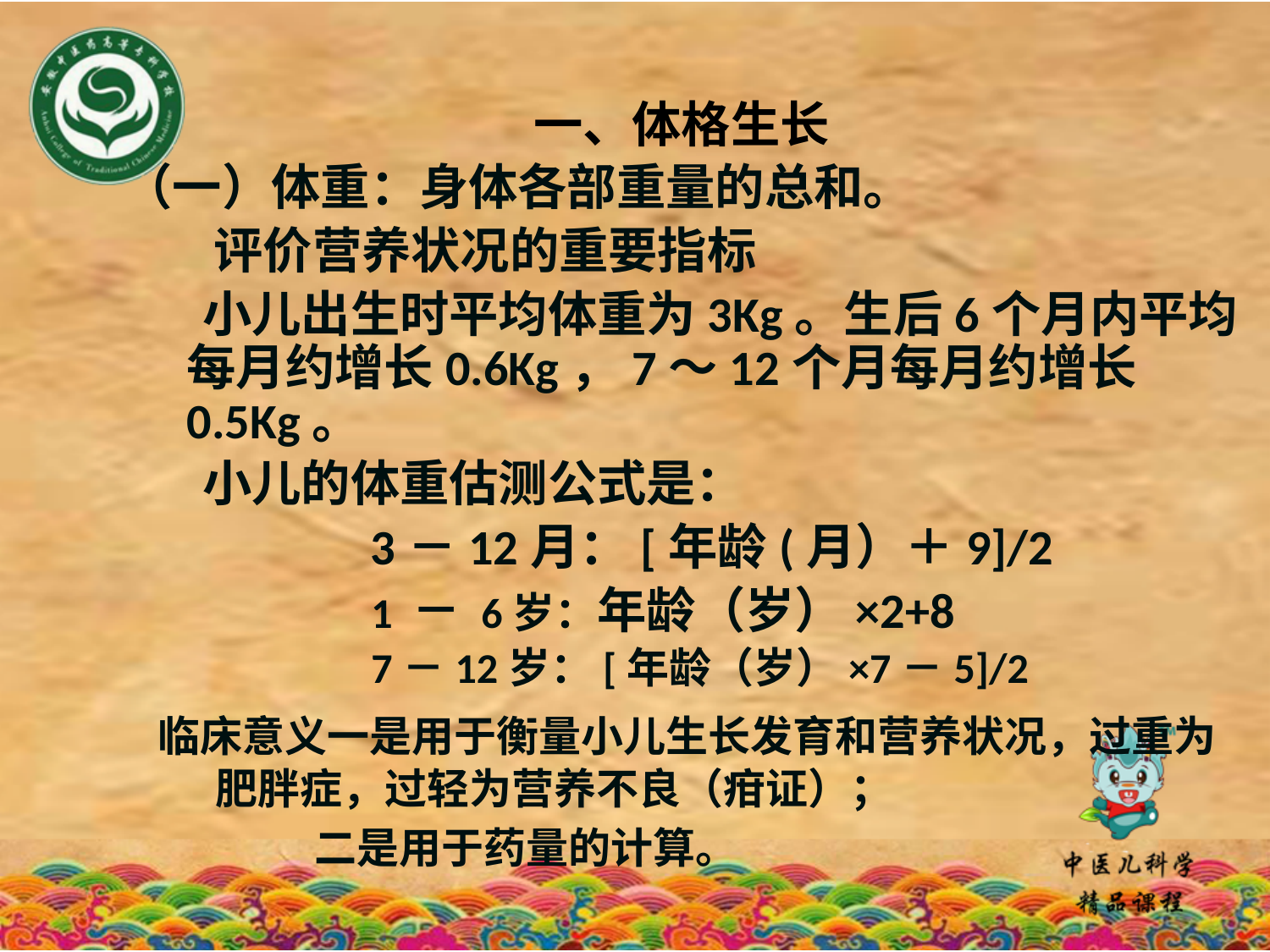

一、体格生长
（一）体重：身体各部重量的总和。
       评价营养状况的重要指标
      小儿出生时平均体重为3Kg。生后6个月内平均每月约增长0.6Kg，7～12个月每月约增长0.5Kg。
      小儿的体重估测公式是：
                      3－12月：[年龄(月）＋9]/2
                          1 － 6岁：年龄（岁）×2+8
                          7－12岁：[年龄（岁）×7－5]/2
  临床意义一是用于衡量小儿生长发育和营养状况，过重为      肥胖症，过轻为营养不良（疳证）；
                   二是用于药量的计算。